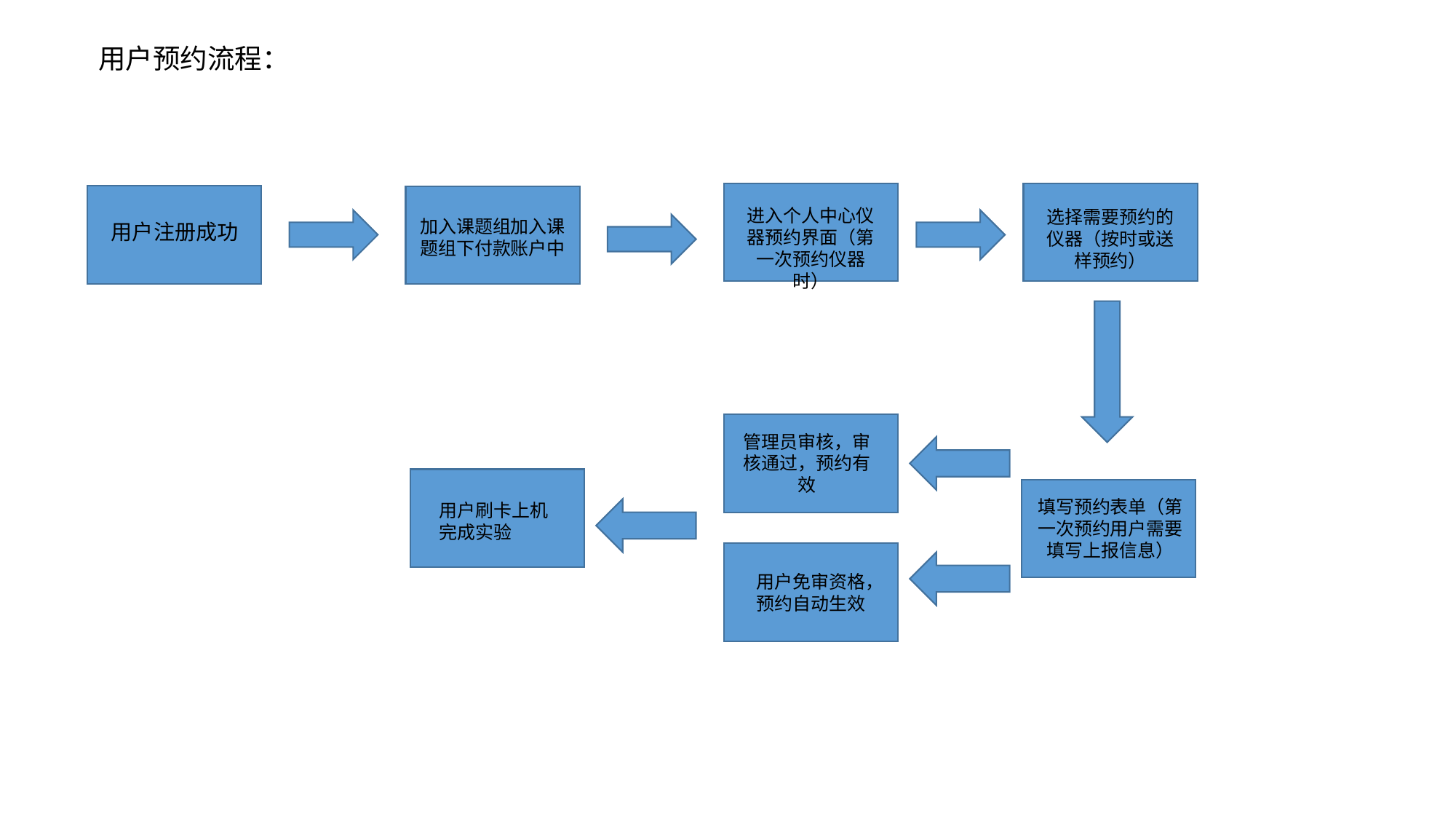

用户预约流程：

进入个人中心仪器预约界面（第一次预约仪器时）
选择需要预约的仪器（按时或送样预约）

加入课题组加入课题组下付款账户中

用户注册成功

管理员审核，审核通过，预约有效

填写预约表单（第一次预约用户需要填写上报信息）
用户刷卡上机完成实验

用户免审资格，预约自动生效